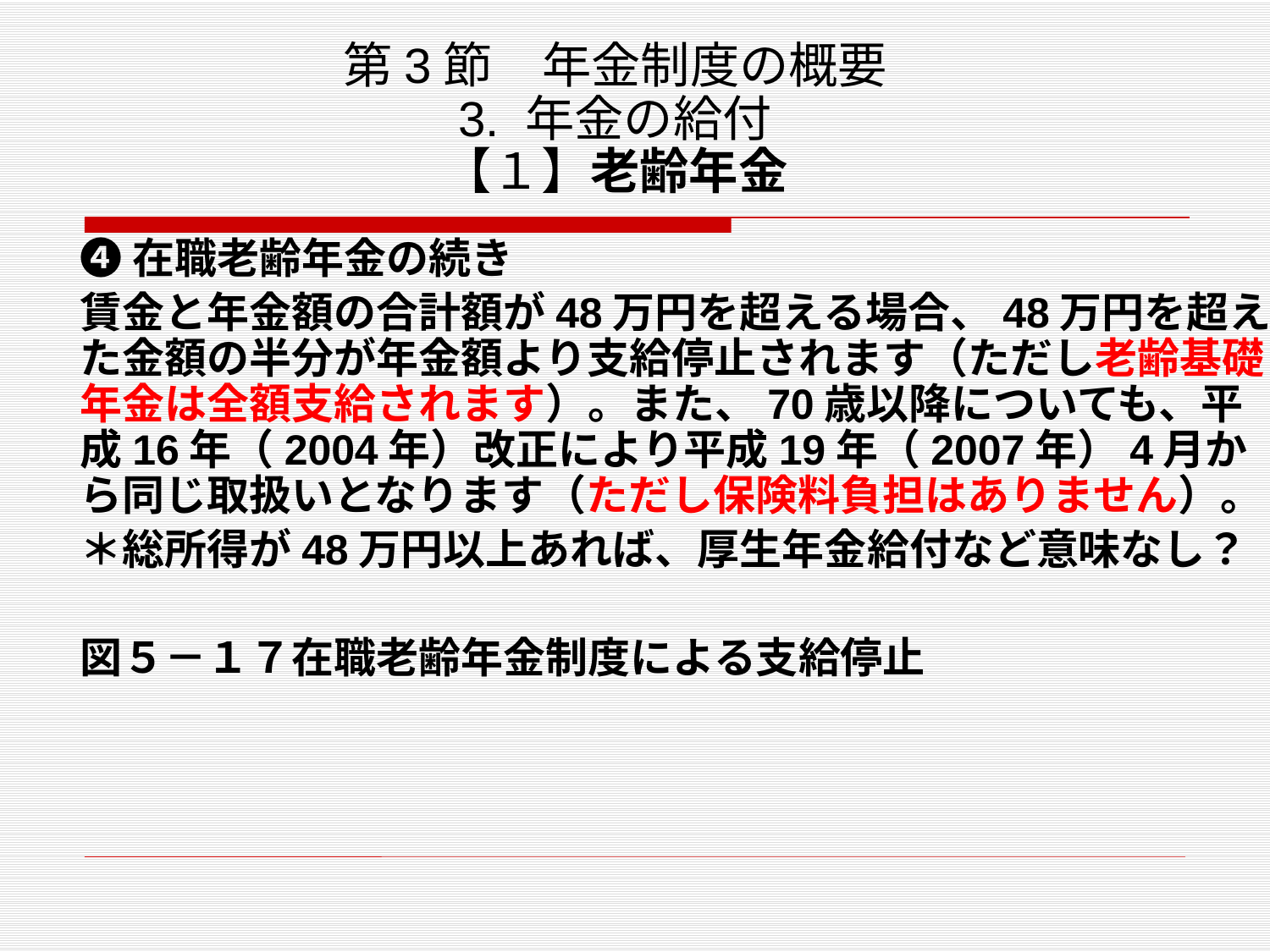

# 第3節　年金制度の概要 3. 年金の給付 【１】老齢年金
❹在職老齢年金の続き
賃金と年金額の合計額が48万円を超える場合、48万円を超えた金額の半分が年金額より支給停止されます（ただし老齢基礎年金は全額支給されます）。また、70歳以降についても、平成16年（2004年）改正により平成19年（2007年）4月から同じ取扱いとなります（ただし保険料負担はありません）。
＊総所得が48万円以上あれば、厚生年金給付など意味なし？

図５－１７在職老齢年金制度による支給停止